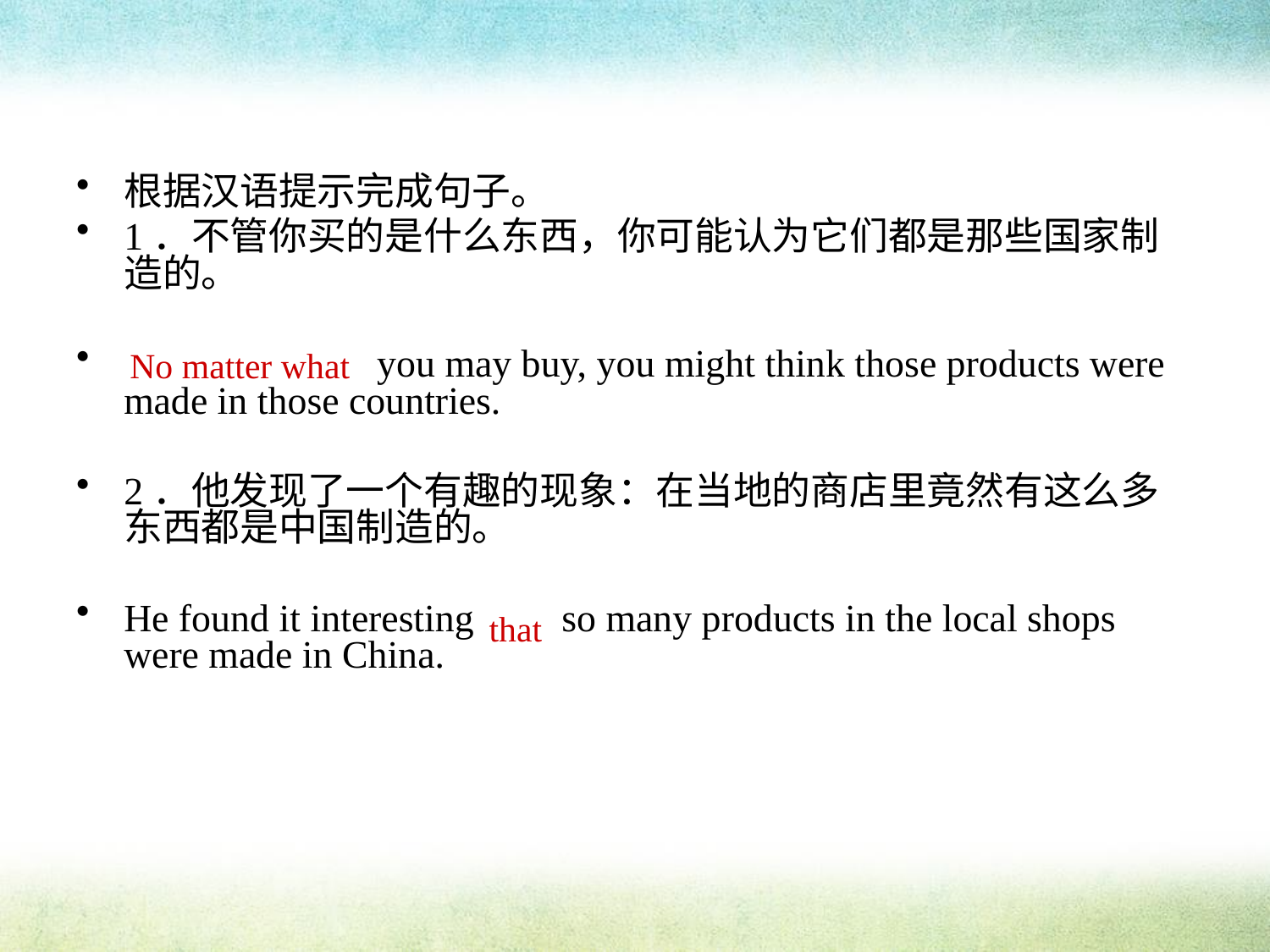

根据汉语提示完成句子。
1．不管你买的是什么东西，你可能认为它们都是那些国家制造的。

                          you may buy, you might think those products were made in those countries.

2．他发现了一个有趣的现象：在当地的商店里竟然有这么多东西都是中国制造的。

He found it interesting         so many products in the local shops were made in China.
No matter what
that